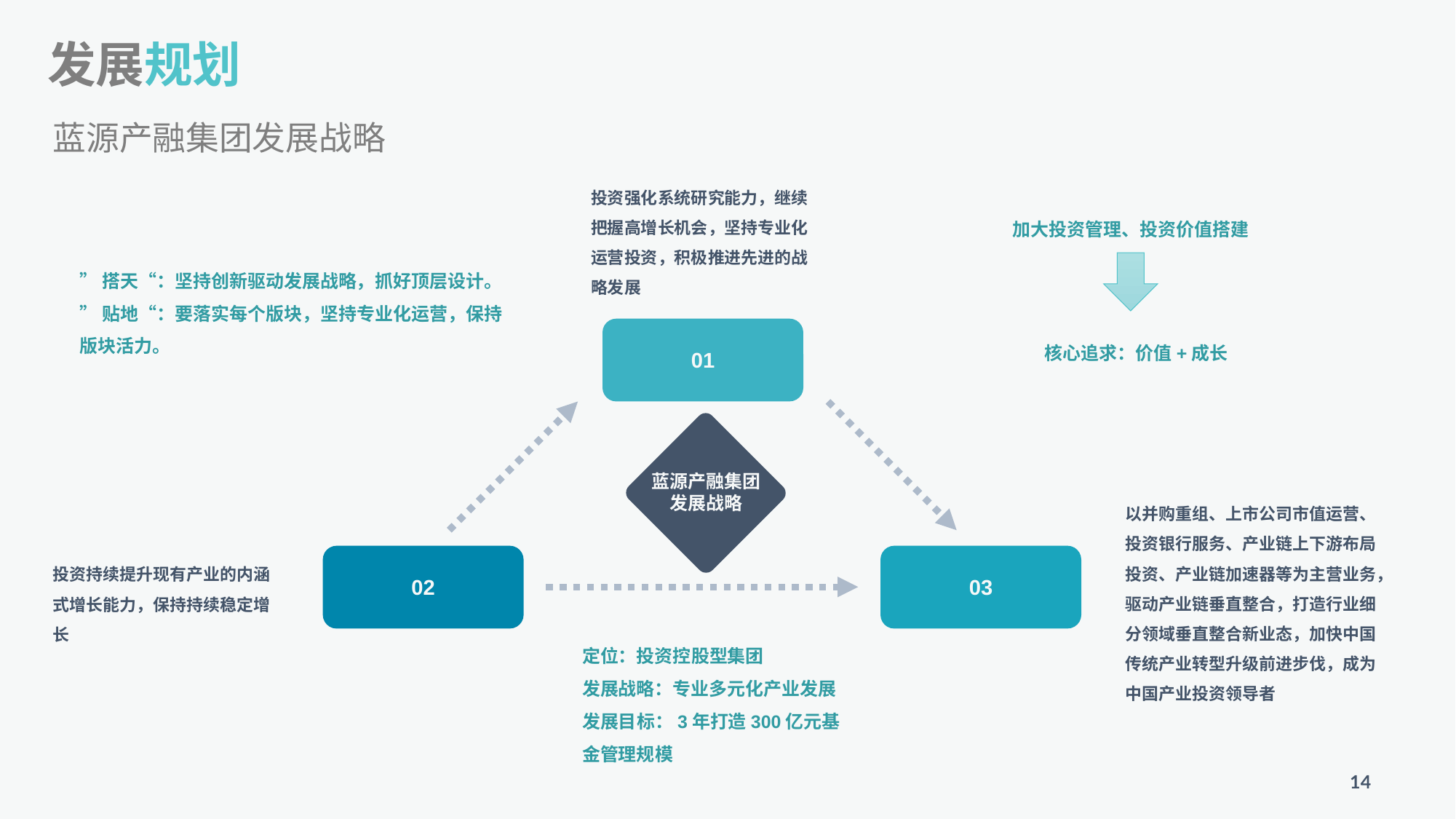

发展规划
蓝源产融集团发展战略
投资强化系统研究能力，继续把握高增长机会，坚持专业化运营投资，积极推进先进的战略发展

01

蓝源产融集团
发展战略
以并购重组、上市公司市值运营、投资银行服务、产业链上下游布局投资、产业链加速器等为主营业务，驱动产业链垂直整合，打造行业细分领域垂直整合新业态，加快中国传统产业转型升级前进步伐，成为中国产业投资领导者

02

03
投资持续提升现有产业的内涵式增长能力，保持持续稳定增长
加大投资管理、投资价值搭建

”搭天“：坚持创新驱动发展战略，抓好顶层设计。
”贴地“：要落实每个版块，坚持专业化运营，保持版块活力。
核心追求：价值+成长
定位：投资控股型集团
发展战略：专业多元化产业发展
发展目标：3年打造300亿元基金管理规模